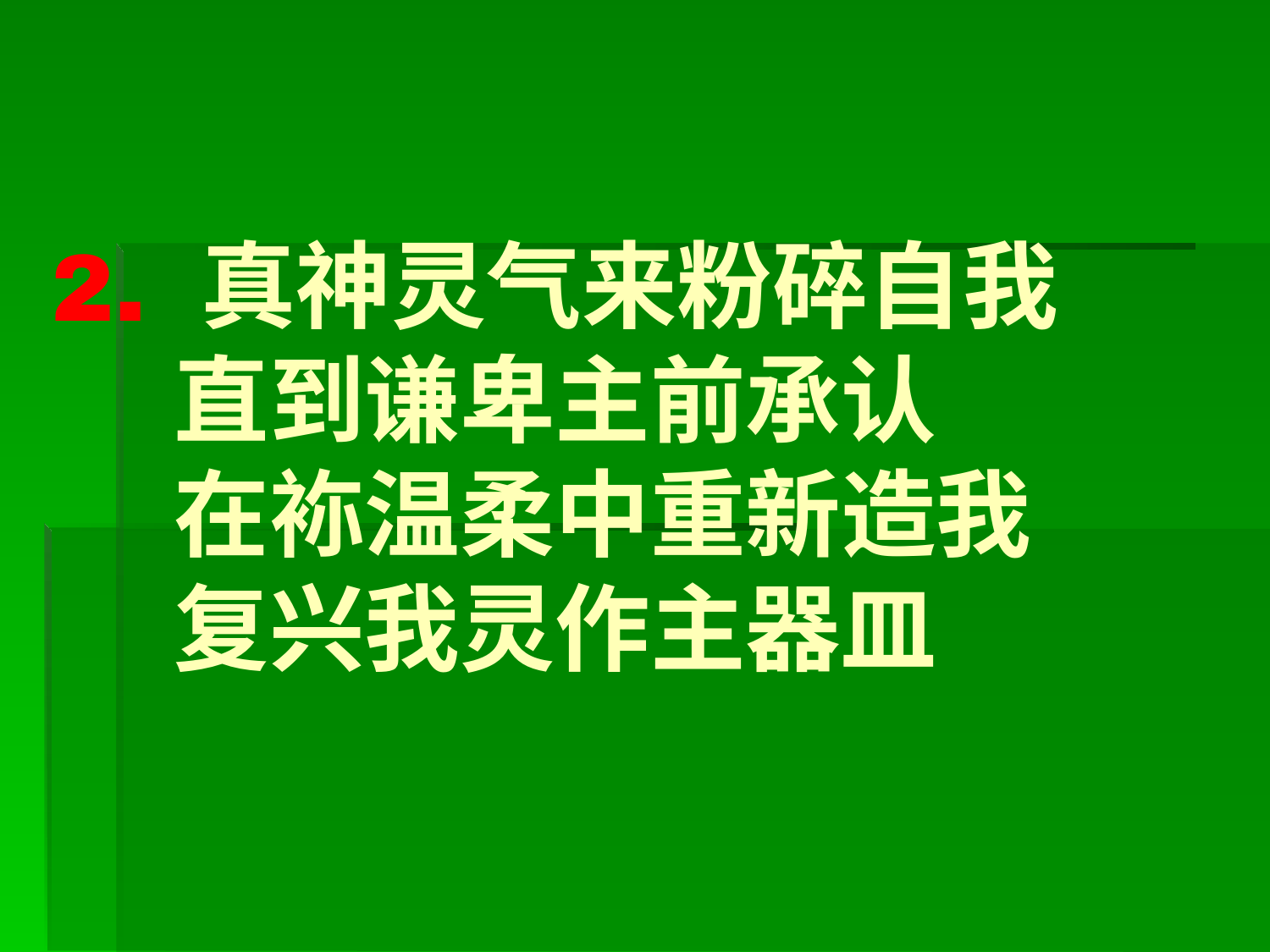

# 2. 真神灵气来粉碎自我 直到谦卑主前承认 在袮温柔中重新造我 复兴我灵作主器皿